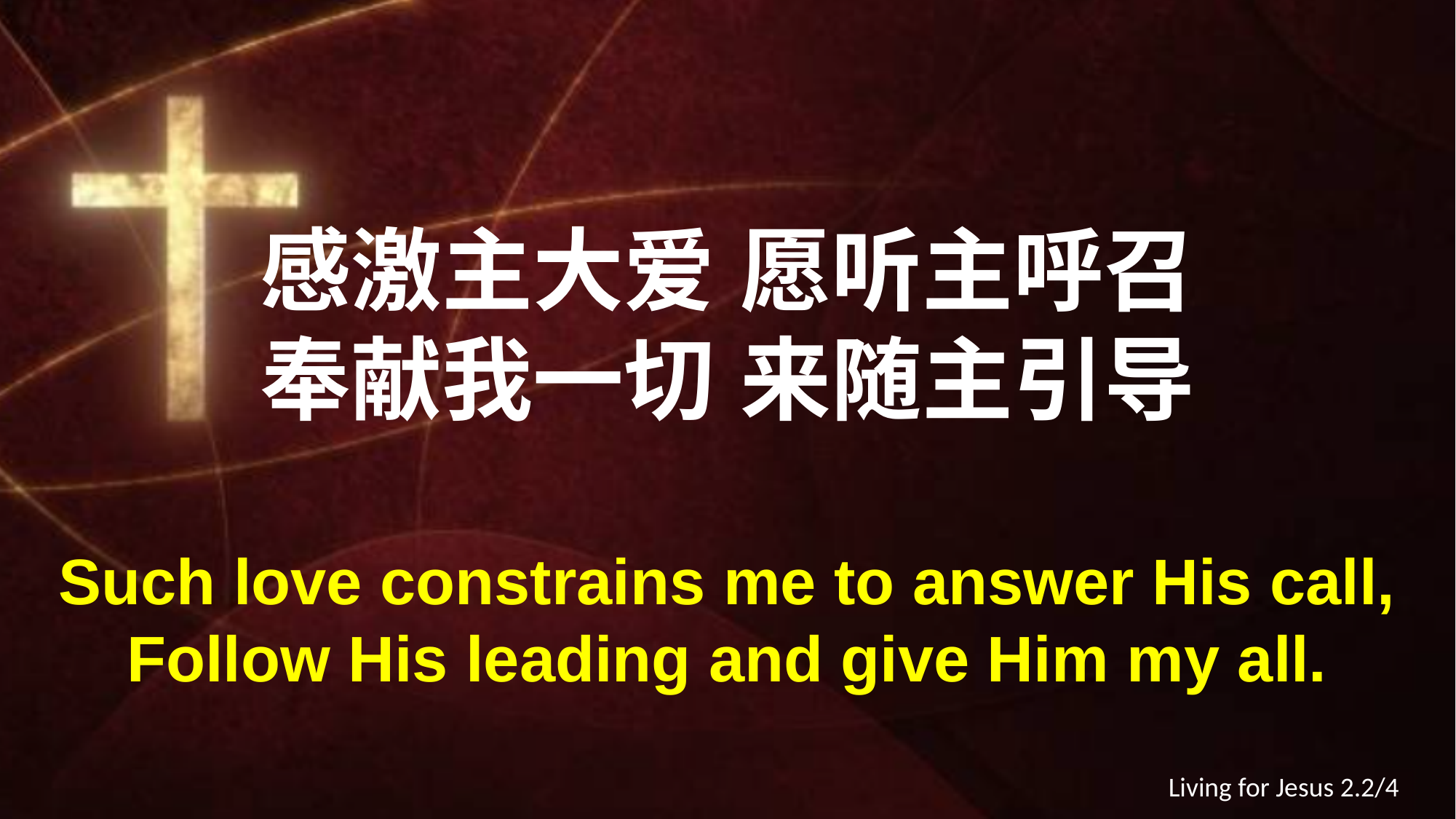

感激主大爱 愿听主呼召
奉献我一切 来随主引导

Such love constrains me to answer His call,
Follow His leading and give Him my all.
Living for Jesus 2.2/4